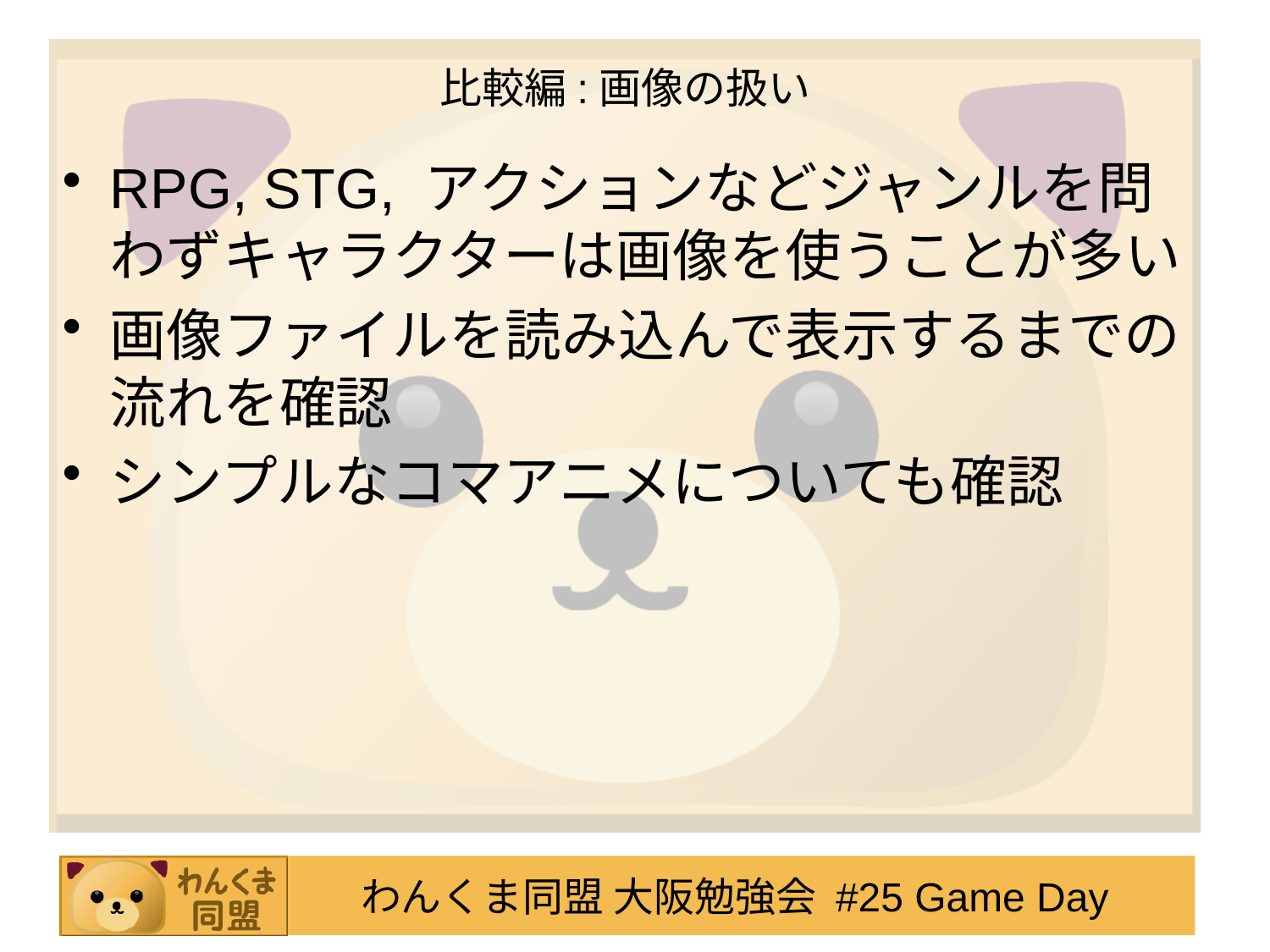

# 比較編:画像の扱い
RPG, STG, アクションなどジャンルを問わずキャラクターは画像を使うことが多い
画像ファイルを読み込んで表示するまでの流れを確認
シンプルなコマアニメについても確認